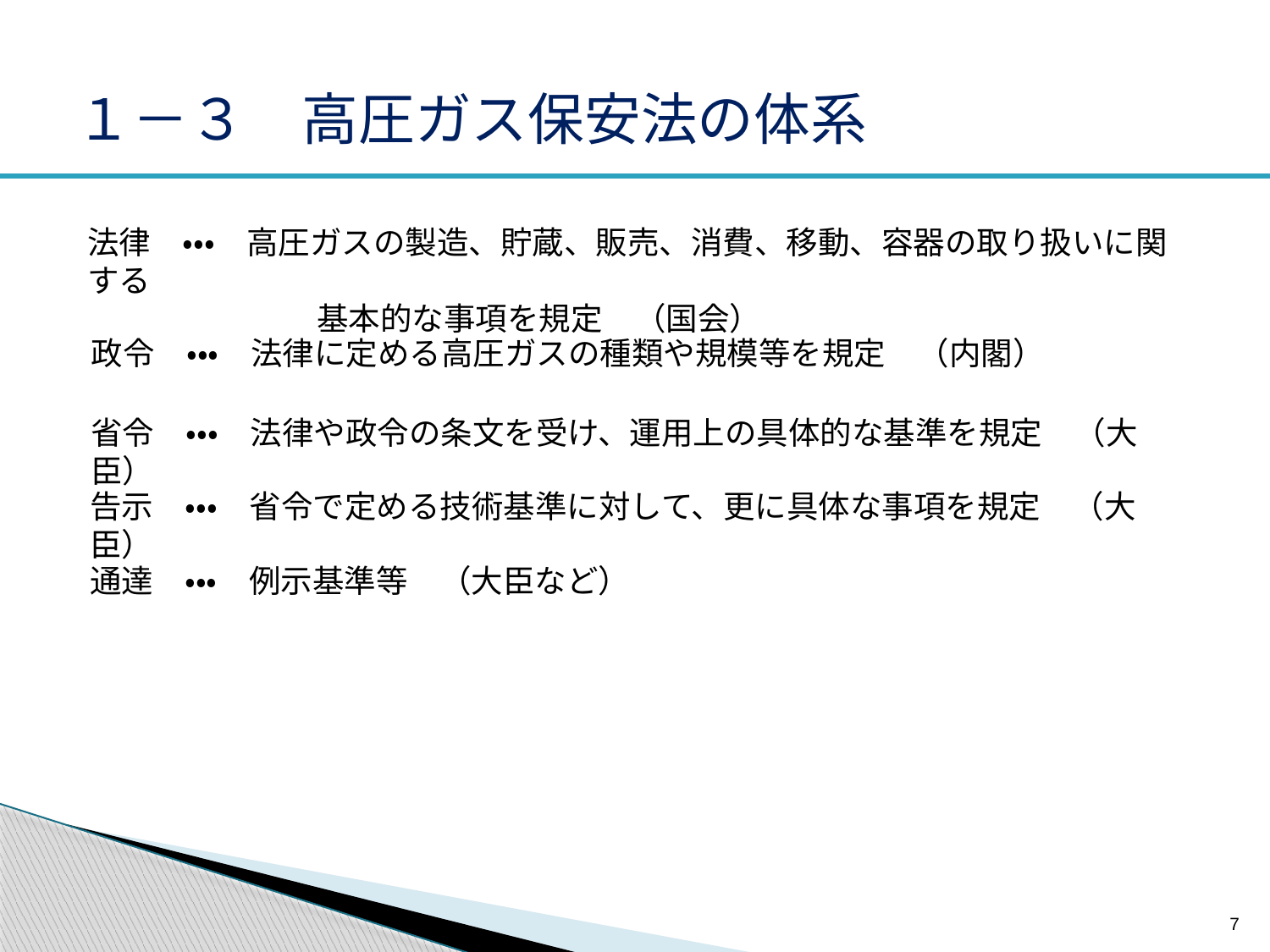

# １－３　高圧ガス保安法の体系
法律　・・・　高圧ガスの製造、貯蔵、販売、消費、移動、容器の取り扱いに関する
　　　　　　　 基本的な事項を規定　（国会）
政令　・・・　法律に定める高圧ガスの種類や規模等を規定　（内閣）
省令　・・・　法律や政令の条文を受け、運用上の具体的な基準を規定　（大臣）
告示　・・・　省令で定める技術基準に対して、更に具体な事項を規定　（大臣）
通達　・・・　例示基準等　（大臣など）
7